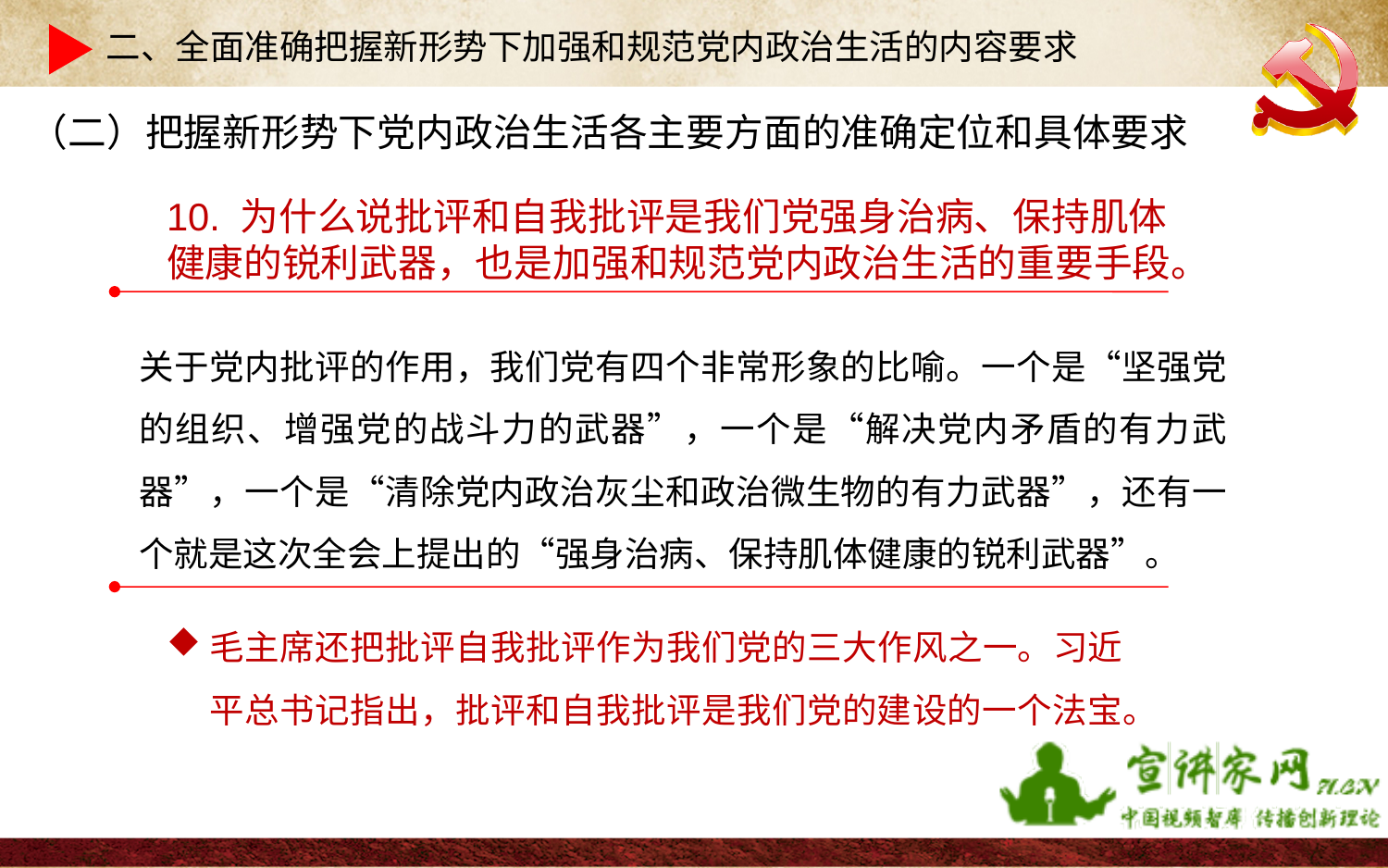

二、全面准确把握新形势下加强和规范党内政治生活的内容要求
（二）把握新形势下党内政治生活各主要方面的准确定位和具体要求
10. 为什么说批评和自我批评是我们党强身治病、保持肌体健康的锐利武器，也是加强和规范党内政治生活的重要手段。

关于党内批评的作用，我们党有四个非常形象的比喻。一个是“坚强党的组织、增强党的战斗力的武器”，一个是“解决党内矛盾的有力武器”，一个是“清除党内政治灰尘和政治微生物的有力武器”，还有一个就是这次全会上提出的“强身治病、保持肌体健康的锐利武器”。

毛主席还把批评自我批评作为我们党的三大作风之一。习近平总书记指出，批评和自我批评是我们党的建设的一个法宝。